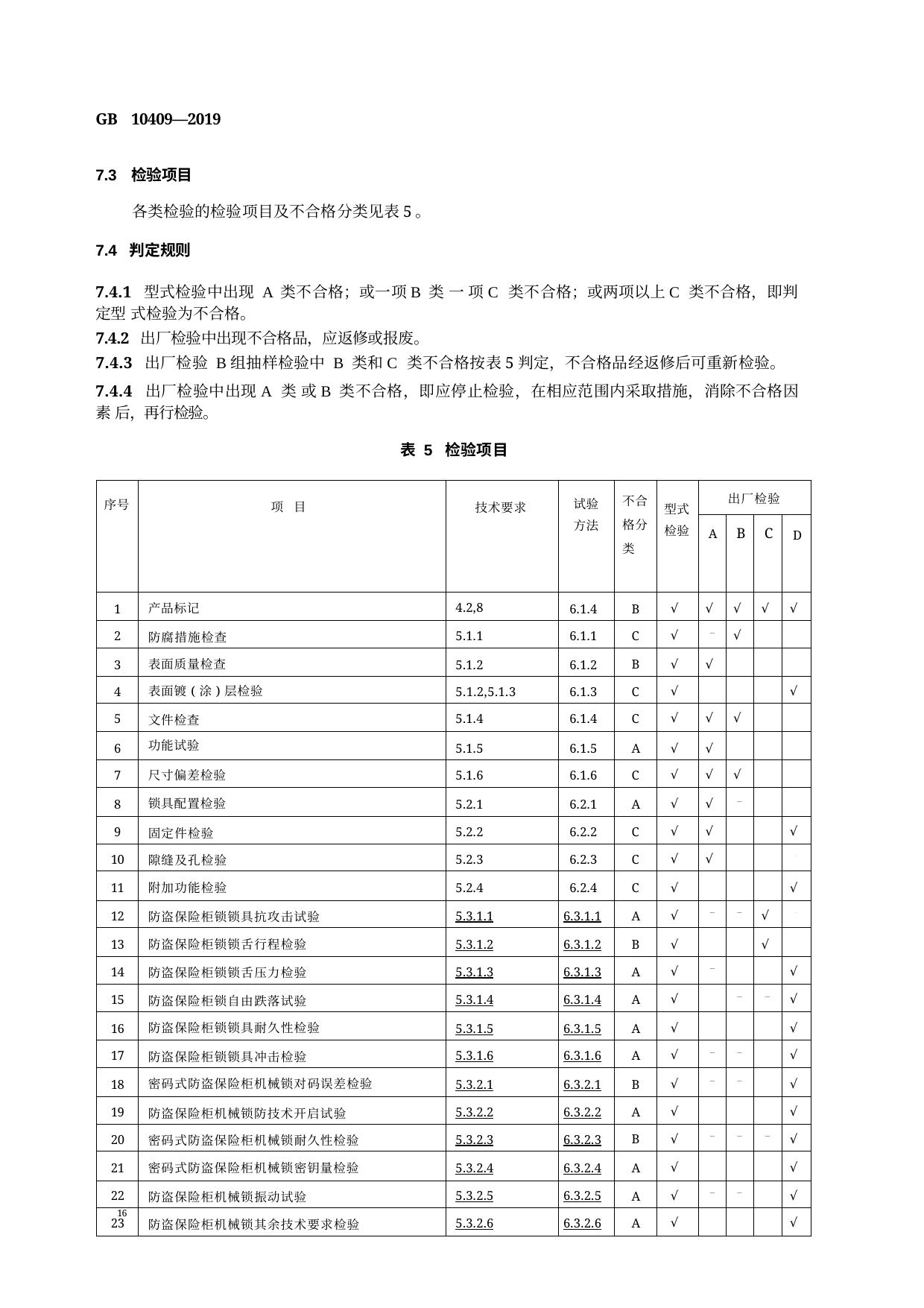

GB  10409—2019

7.3  检验项目
各类检验的检验项目及不合格分类见表5。
7.4  判定规则
7.4.1  型式检验中出现 A 类不合格；或一项B 类 一 项C 类不合格；或两项以上C 类不合格，即判定型 式检验为不合格。
7.4.2  出厂检验中出现不合格品，应返修或报废。
7.4.3  出厂检验 B组抽样检验中 B 类和C 类不合格按表5判定，不合格品经返修后可重新检验。
7.4.4  出厂检验中出现A 类 或B 类不合格，即应停止检验，在相应范围内采取措施，消除不合格因素 后，再行检验。

表 5  检验项目
| 序号 | 项 目 | 技术要求 | 试验 方法 | 不合 格分 类 | 型式 检验 | 出厂检验 |  |  |  |
| --- | --- | --- | --- | --- | --- | --- | --- | --- | --- |
|  |  |  |  |  |  | A | B | C | D |
| 1 | 产品标记 | 4.2,8 | 6.1.4 | B | √ | √ | √ | √ | √ |
| 2 | 防腐措施检查 | 5.1.1 | 6.1.1 | C | √ | — | √ |  |  |
| 3 | 表面质量检查 | 5.1.2 | 6.1.2 | B | √ | √ |  |  |  |
| 4 | 表面镀(涂)层检验 | 5.1.2,5.1.3 | 6.1.3 | C | √ |  |  |  | √ |
| 5 | 文件检查 | 5.1.4 | 6.1.4 | C | √ | √ | √ |  |  |
| 6 | 功能试验 | 5.1.5 | 6.1.5 | A | √ | √ |  |  |  |
| 7 | 尺寸偏差检验 | 5.1.6 | 6.1.6 | C | √ | √ | √ |  |  |
| 8 | 锁具配置检验 | 5.2.1 | 6.2.1 | A | √ | √ | — |  |  |
| 9 | 固定件检验 | 5.2.2 | 6.2.2 | C | √ | √ |  |  | √ |
| 10 | 隙缝及孔检验 | 5.2.3 | 6.2.3 | C | √ | √ |  |  | — |
| 11 | 附加功能检验 | 5.2.4 | 6.2.4 | C | √ |  |  |  | √ |
| 12 | 防盗保险柜锁锁具抗攻击试验 | 5.3.1.1 | 6.3.1.1 | A | √ | — | — | √ | — |
| 13 | 防盗保险柜锁锁舌行程检验 | 5.3.1.2 | 6.3.1.2 | B | √ |  |  | √ |  |
| 14 | 防盗保险柜锁锁舌压力检验 | 5.3.1.3 | 6.3.1.3 | A | √ | — |  |  | √ |
| 15 | 防盗保险柜锁自由跌落试验 | 5.3.1.4 | 6.3.1.4 | A | √ |  | — | — | √ |
| 16 | 防盗保险柜锁锁具耐久性检验 | 5.3.1.5 | 6.3.1.5 | A | √ |  |  |  | √ |
| 17 | 防盗保险柜锁锁具冲击检验 | 5.3.1.6 | 6.3.1.6 | A | √ | — | — |  | √ |
| 18 | 密码式防盗保险柜机械锁对码误差检验 | 5.3.2.1 | 6.3.2.1 | B | √ | — | — |  | √ |
| 19 | 防盗保险柜机械锁防技术开启试验 | 5.3.2.2 | 6.3.2.2 | A | √ |  |  |  | √ |
| 20 | 密码式防盗保险柜机械锁耐久性检验 | 5.3.2.3 | 6.3.2.3 | B | √ | — | — | — | √ |
| 21 | 密码式防盗保险柜机械锁密钥量检验 | 5.3.2.4 | 6.3.2.4 | A | √ |  |  |  | √ |
| 22 | 防盗保险柜机械锁振动试验 | 5.3.2.5 | 6.3.2.5 | A | √ | — | — |  | √ |
| 23 | 防盗保险柜机械锁其余技术要求检验 | 5.3.2.6 | 6.3.2.6 | A | √ |  |  |  | √ |

16